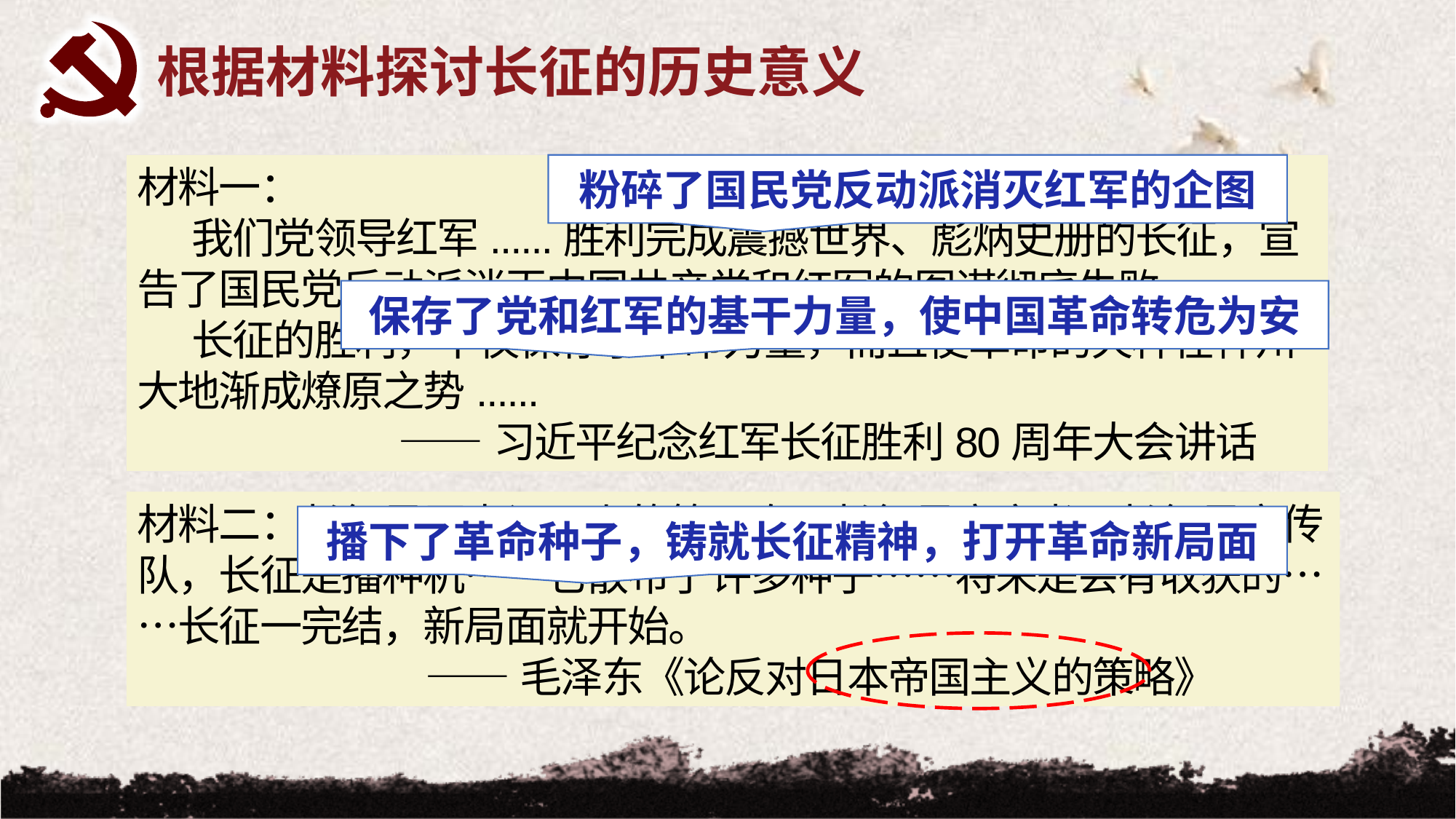

根据材料探讨长征的历史意义
材料一：
我们党领导红军......胜利完成震撼世界、彪炳史册的长征，宣告了国民党反动派消灭中国共产党和红军的图谋彻底失败......
长征的胜利，不仅保存了革命力量，而且使革命的火种在神州大地渐成燎原之势......
                          ——习近平纪念红军长征胜利80周年大会讲话
粉碎了国民党反动派消灭红军的企图
保存了党和红军的基干力量，使中国革命转危为安
材料二：长征是历史记录上的第一次，长征是宣言书，长征是宣传队，长征是播种机……它散布了许多种子……将来是会有收获的……长征一完结，新局面就开始。
                                    ——毛泽东《论反对日本帝国主义的策略》
播下了革命种子，铸就长征精神，打开革命新局面